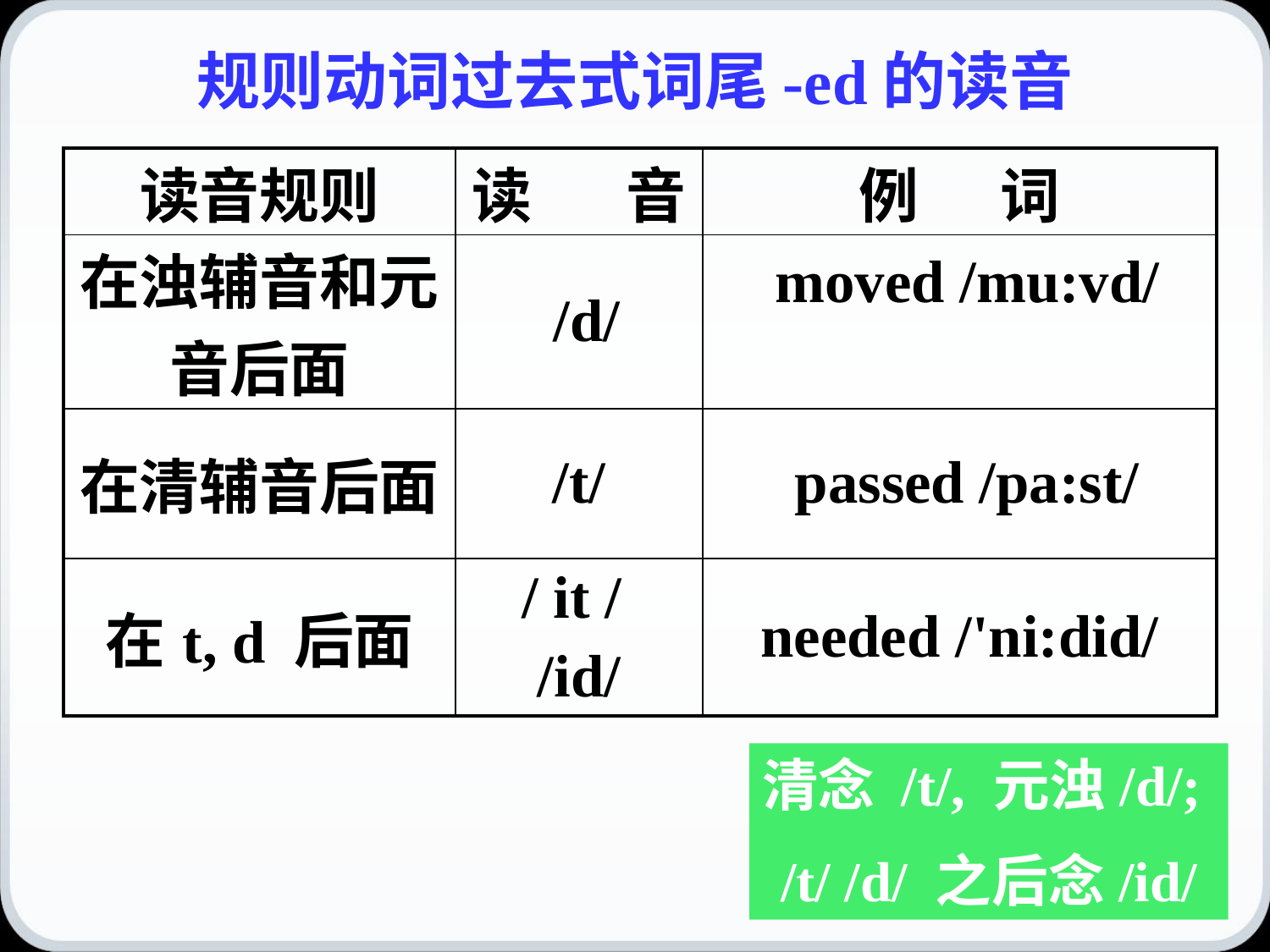

# 规则动词过去式词尾-ed的读音
| 读音规则 | 读 音 | 例 词 |
| --- | --- | --- |
| 在浊辅音和元音后面 | /d/ | moved /mu:vd/ |
| 在清辅音后面 | /t/ | passed /pa:st/ |
| 在t, d 后面 | / it / /id/ | needed /'ni:did/ |
清念 /t/, 元浊/d/;
/t/ /d/ 之后念/id/